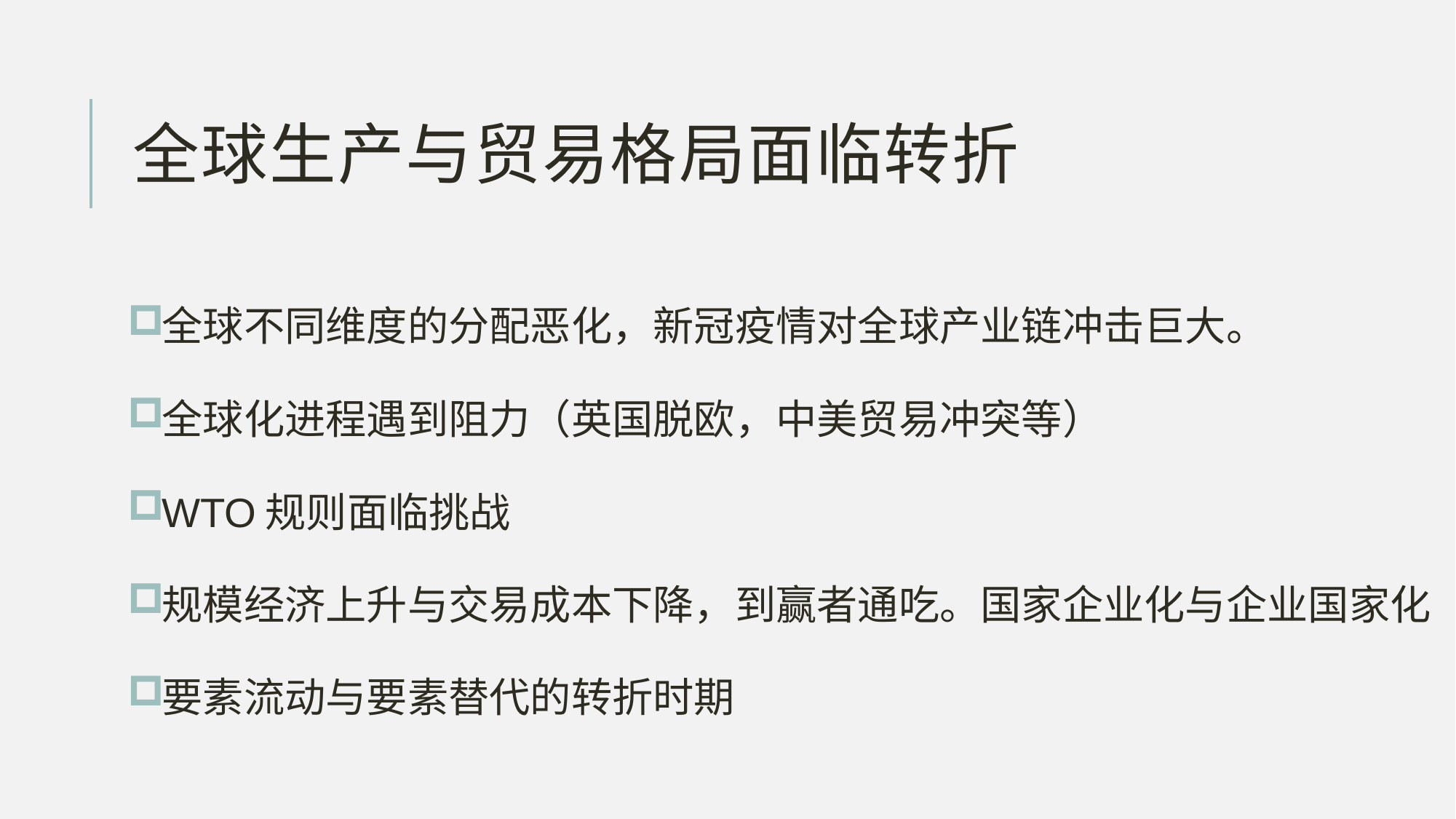

# 全球生产与贸易格局面临转折
全球不同维度的分配恶化，新冠疫情对全球产业链冲击巨大。
全球化进程遇到阻力（英国脱欧，中美贸易冲突等）
WTO规则面临挑战
规模经济上升与交易成本下降，到赢者通吃。国家企业化与企业国家化
要素流动与要素替代的转折时期